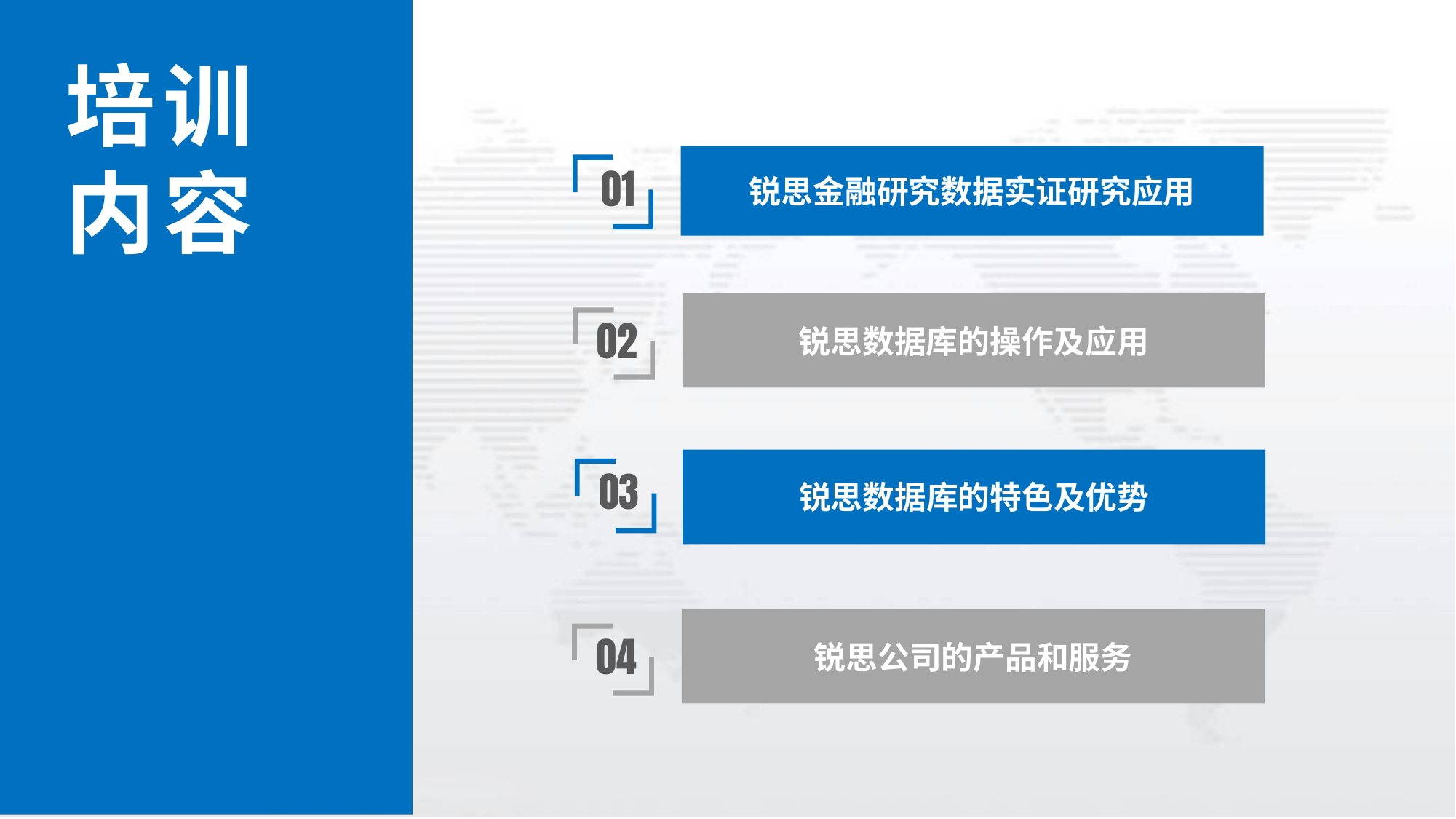

培 训
内 容
锐思金融研究数据实证研究应用

01
锐思数据库的操作及应用

02
锐思数据库的特色及优势

03
锐思公司的产品和服务

04